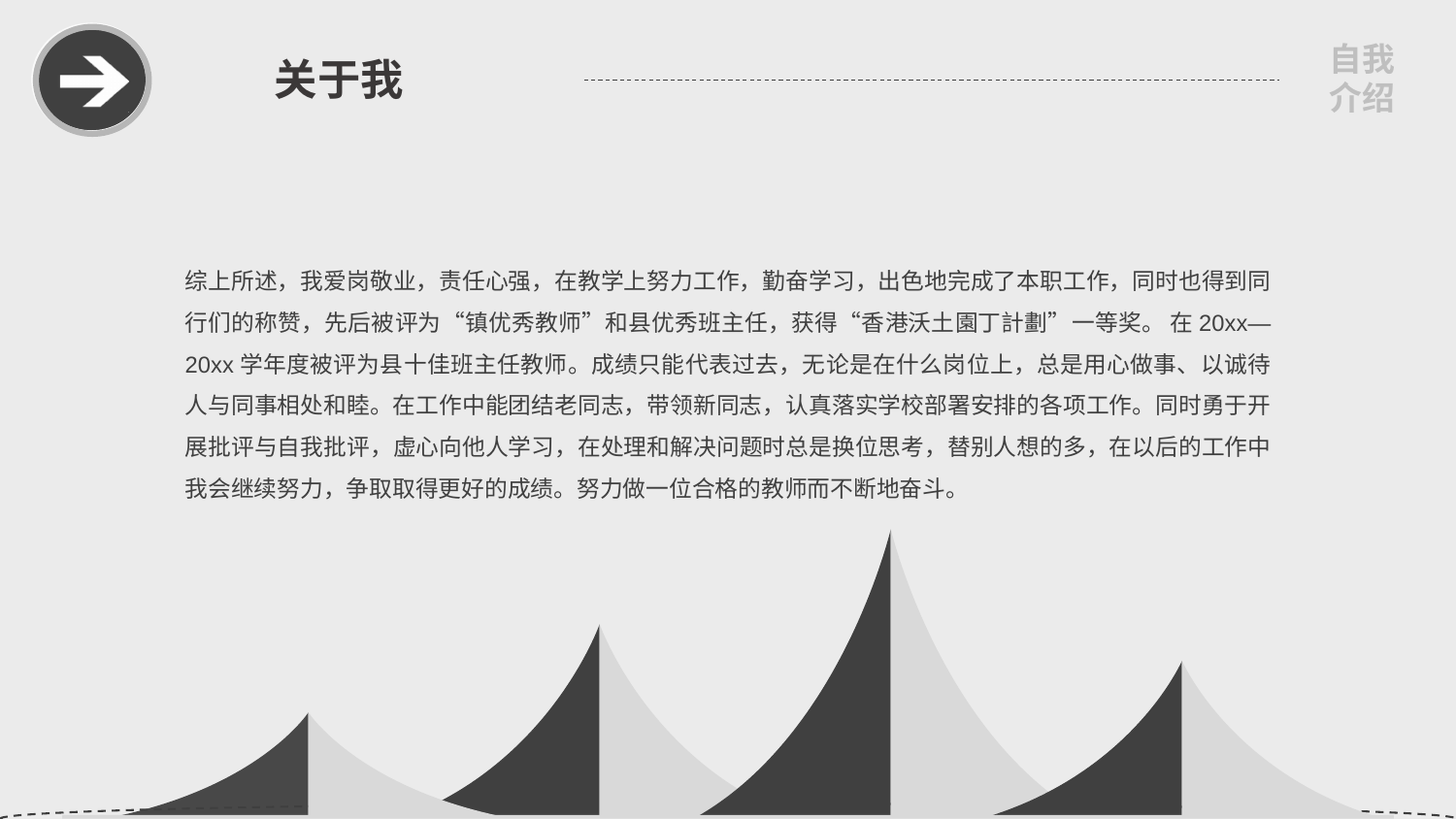

关于我
综上所述，我爱岗敬业，责任心强，在教学上努力工作，勤奋学习，出色地完成了本职工作，同时也得到同行们的称赞，先后被评为“镇优秀教师”和县优秀班主任，获得“香港沃土園丁計劃”一等奖。 在20xx—20xx学年度被评为县十佳班主任教师。成绩只能代表过去，无论是在什么岗位上，总是用心做事、以诚待人与同事相处和睦。在工作中能团结老同志，带领新同志，认真落实学校部署安排的各项工作。同时勇于开展批评与自我批评，虚心向他人学习，在处理和解决问题时总是换位思考，替别人想的多，在以后的工作中我会继续努力，争取取得更好的成绩。努力做一位合格的教师而不断地奋斗。